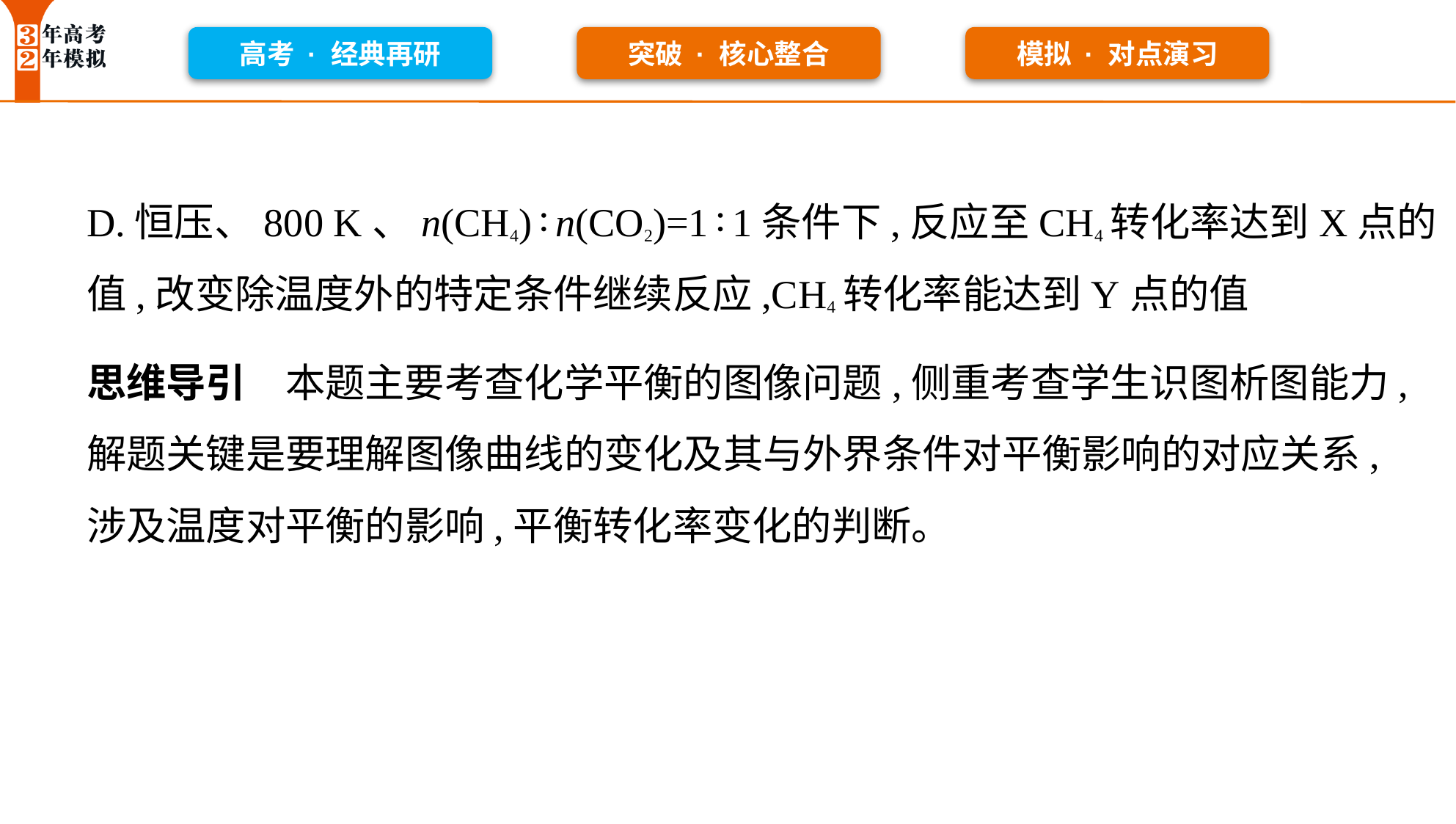

D.恒压、800 K、n(CH4)∶n(CO2)=1∶1条件下,反应至CH4转化率达到X点的
值,改变除温度外的特定条件继续反应,CH4转化率能达到Y点的值
思维导引　本题主要考查化学平衡的图像问题,侧重考查学生识图析图能力,
解题关键是要理解图像曲线的变化及其与外界条件对平衡影响的对应关系,
涉及温度对平衡的影响,平衡转化率变化的判断。